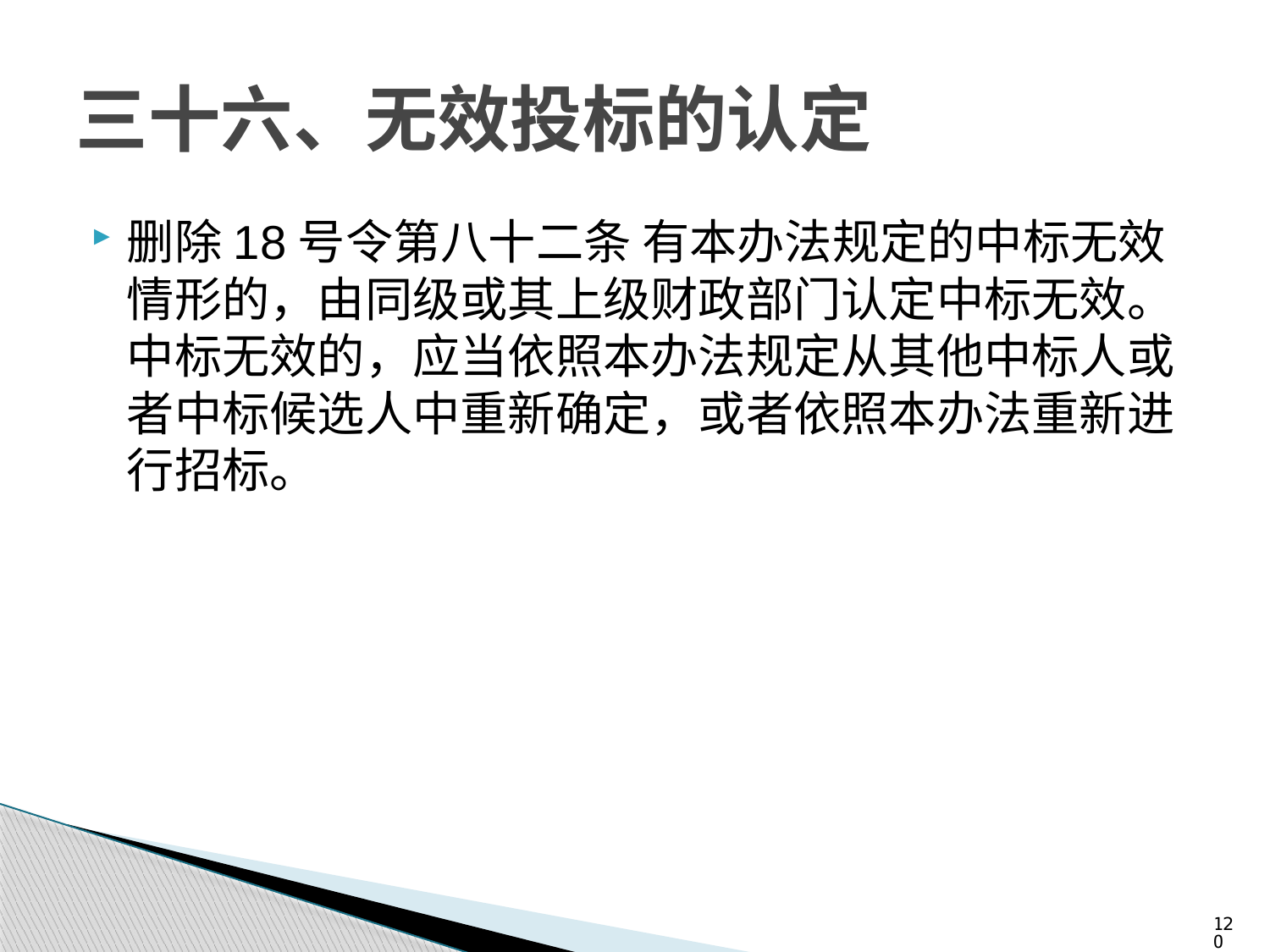

# 三十六、无效投标的认定
删除18号令第八十二条 有本办法规定的中标无效情形的，由同级或其上级财政部门认定中标无效。中标无效的，应当依照本办法规定从其他中标人或者中标候选人中重新确定，或者依照本办法重新进行招标。
120